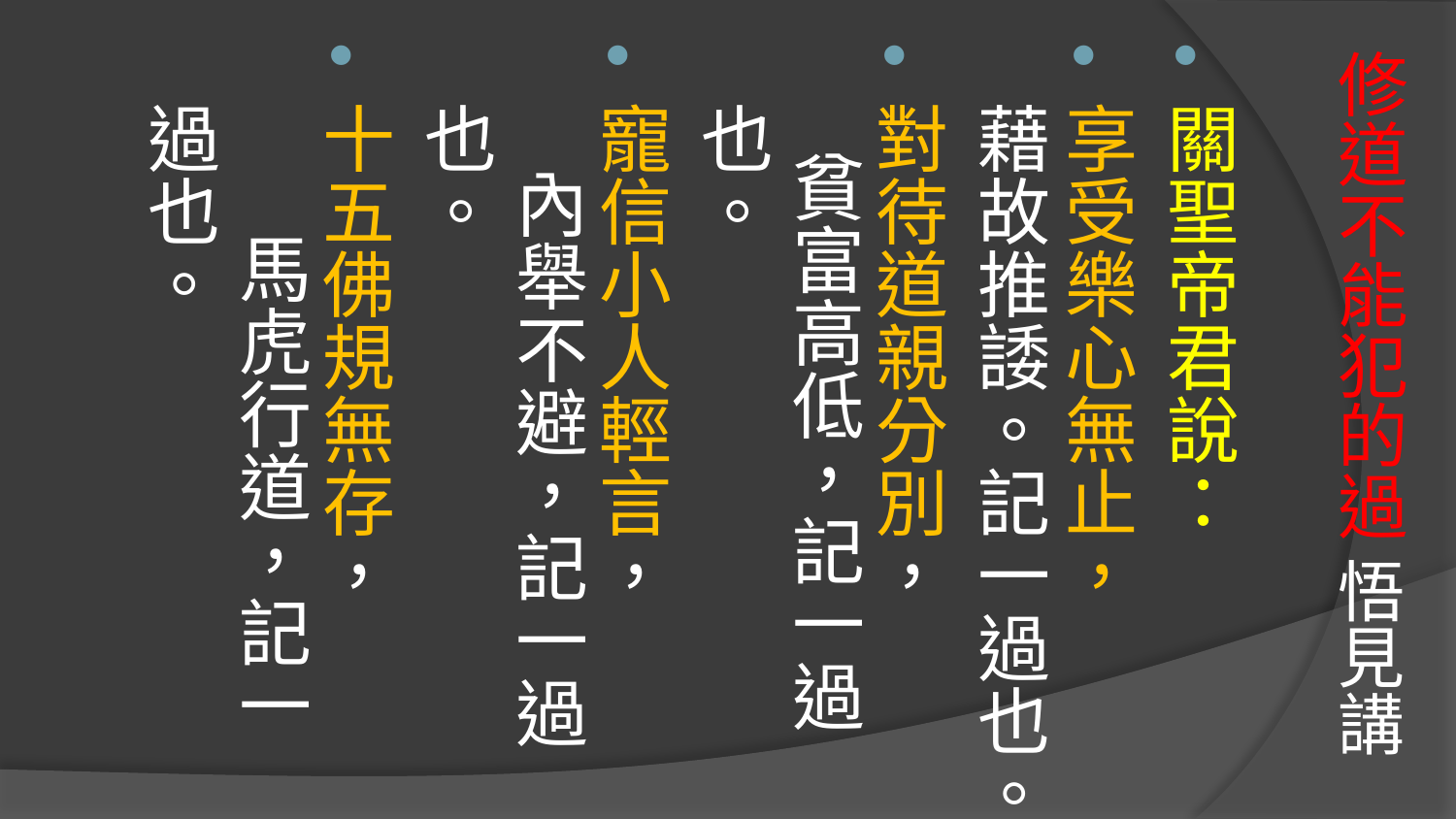

# 修道不能犯的過 悟見講
關聖帝君說：
享受樂心無止，           藉故推諉。記一過也。
對待道親分別，              貧富高低，記一過也。
寵信小人輕言，               內舉不避，記一過也。
十五佛規無存，                   馬虎行道，記一過也。